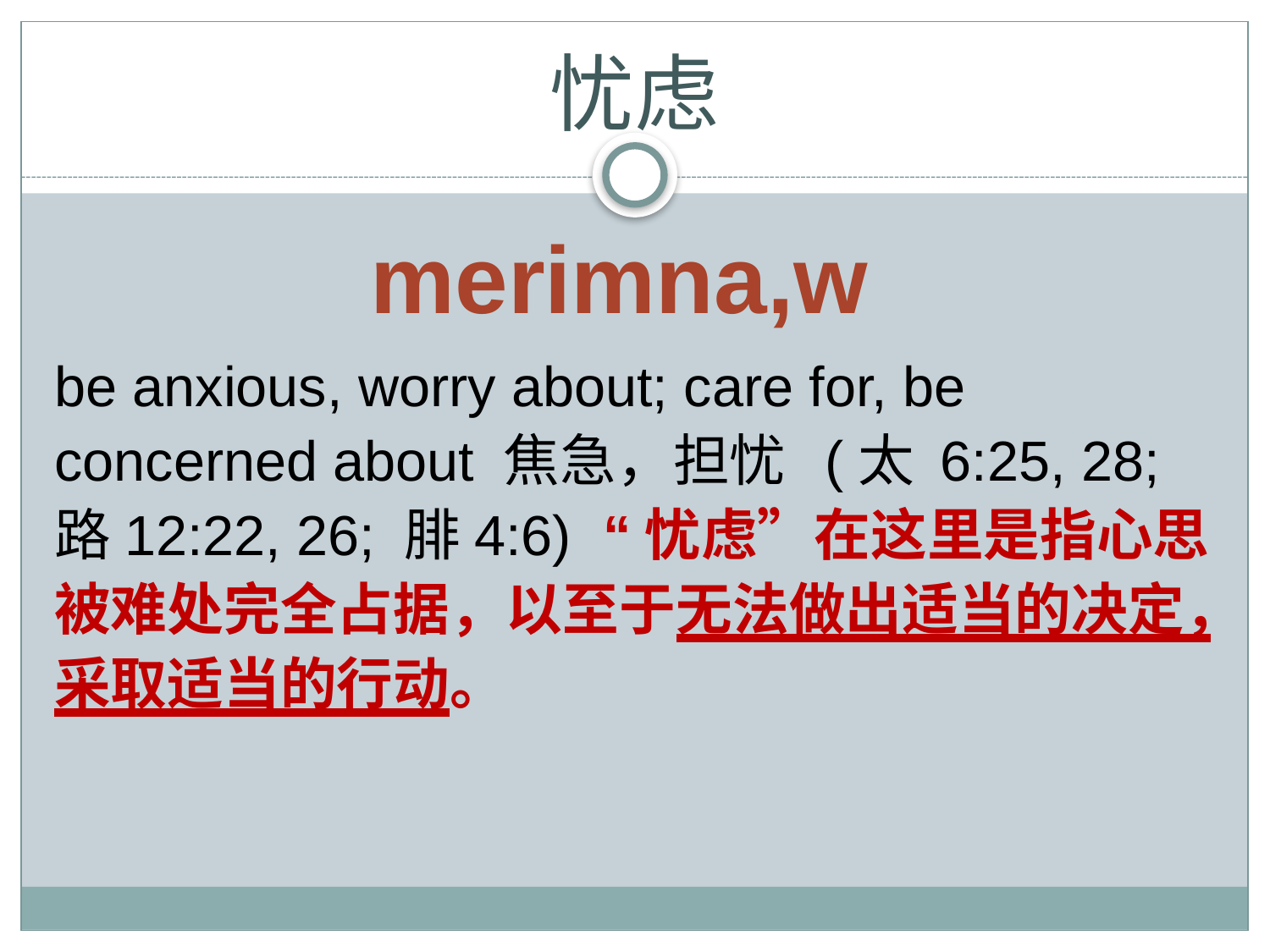

# 忧虑
merimna,w
be anxious, worry about; care for, be concerned about 焦急，担忧  (太 6:25, 28; 路12:22, 26; 腓4:6)  “忧虑”在这里是指心思被难处完全占据，以至于无法做出适当的决定，采取适当的行动。